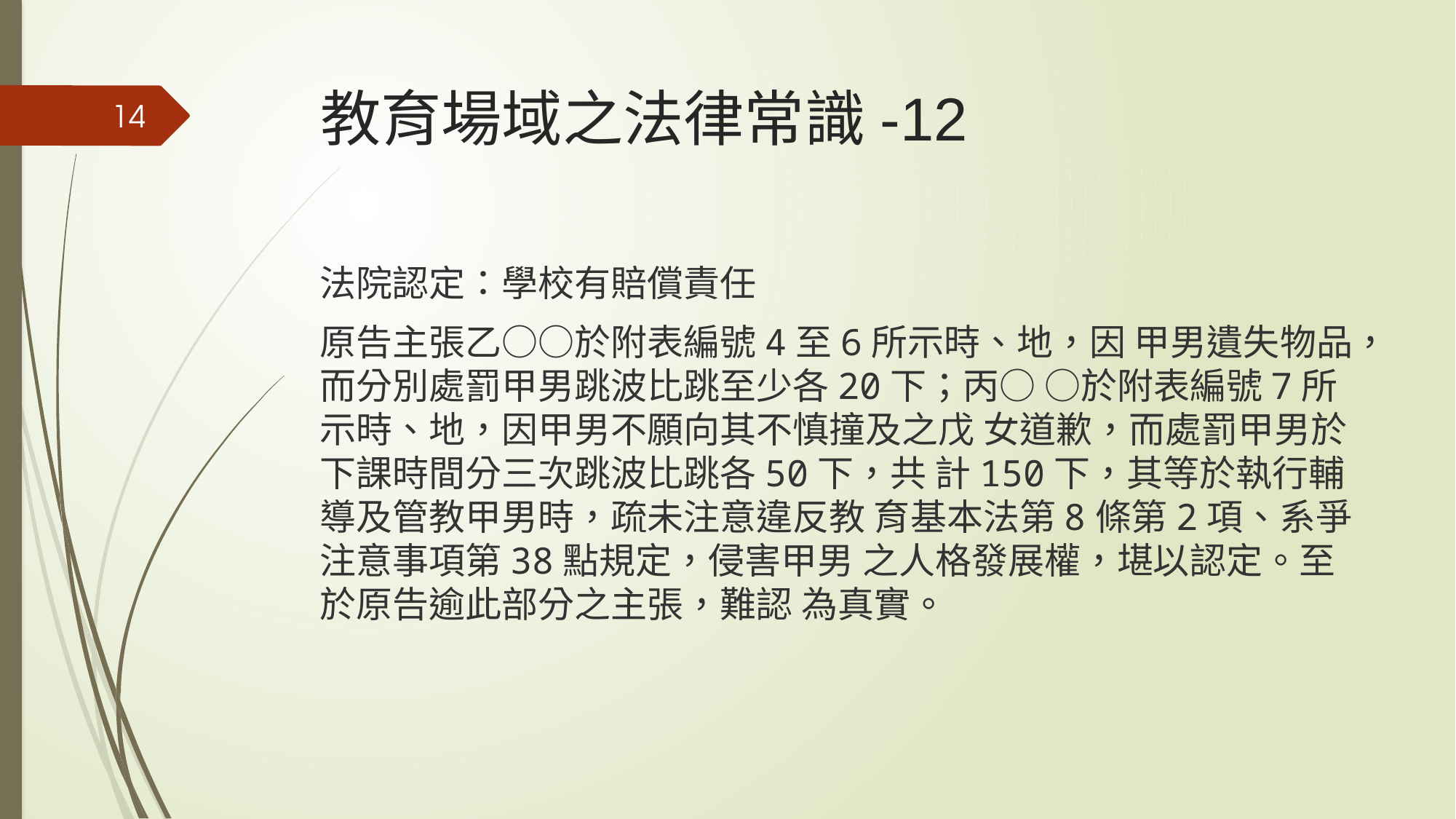

# 教育場域之法律常識-12
14
法院認定：學校有賠償責任
原告主張乙○○於附表編號4至6所示時、地，因 甲男遺失物品，而分別處罰甲男跳波比跳至少各20下；丙○ ○於附表編號7所示時、地，因甲男不願向其不慎撞及之戊 女道歉，而處罰甲男於下課時間分三次跳波比跳各50下，共 計150下，其等於執行輔導及管教甲男時，疏未注意違反教 育基本法第8條第2項、系爭注意事項第38點規定，侵害甲男 之人格發展權，堪以認定。至於原告逾此部分之主張，難認 為真實。